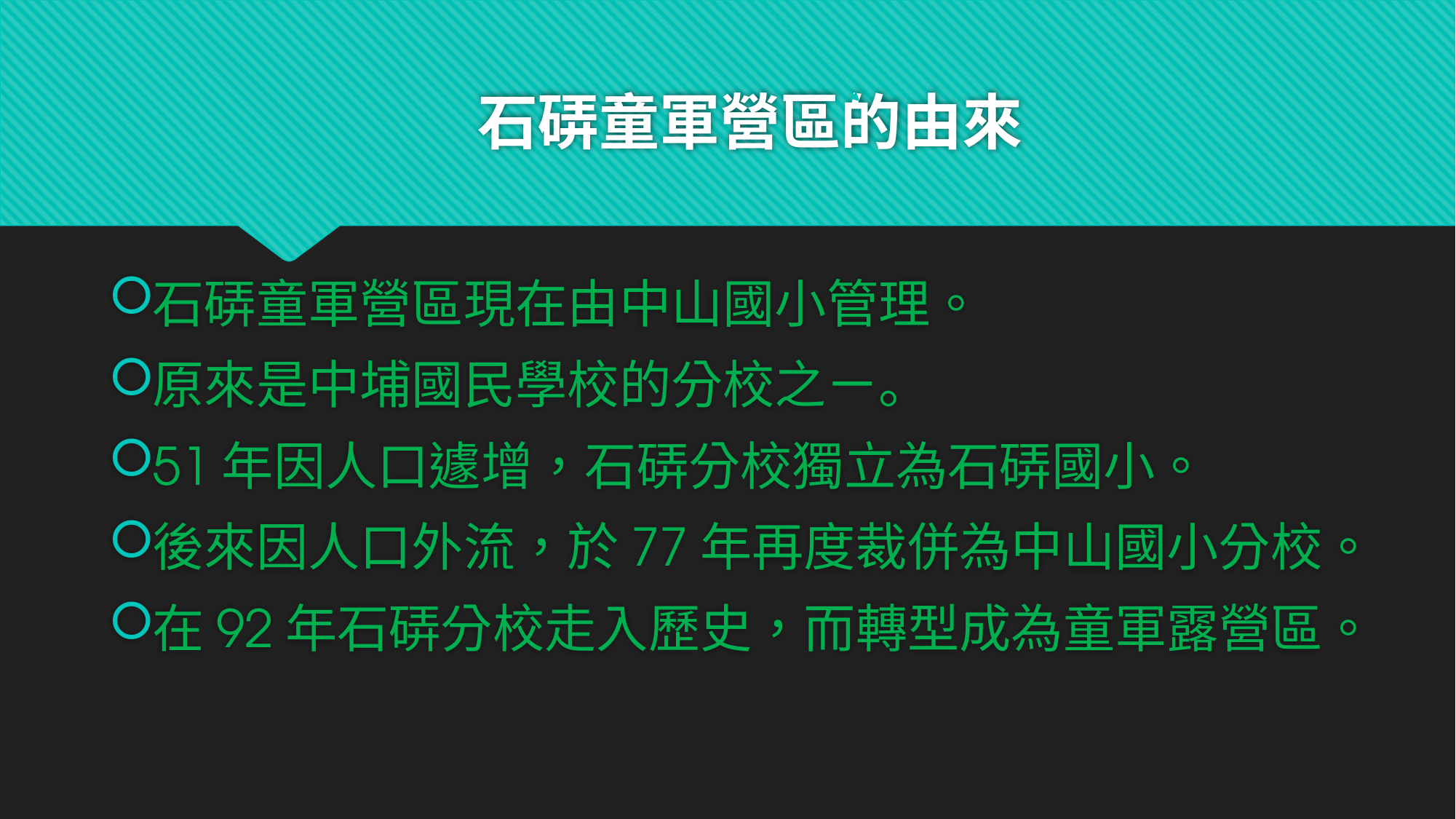

# 石硦童軍營區的由來
石硦童軍營區現在由中山國小管理。
原來是中埔國民學校的分校之ㄧ。
51年因人口遽增，石硦分校獨立為石硦國小。
後來因人口外流，於77年再度裁併為中山國小分校。
在92年石硦分校走入歷史，而轉型成為童軍露營區。